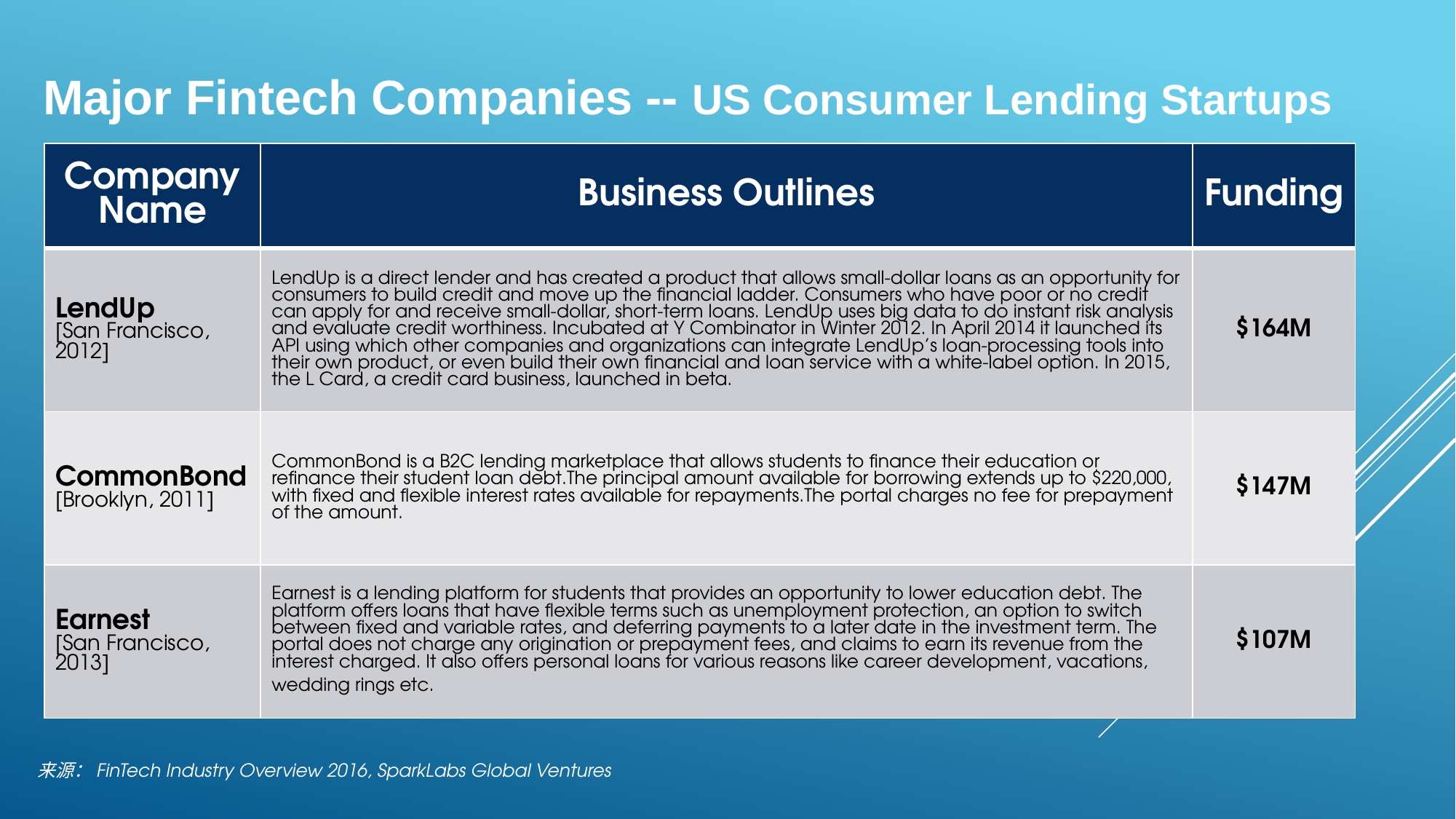

Major Fintech Companies -- US Consumer Lending Startups
| Company Name | Business Outlines | Funding |
| --- | --- | --- |
| LendUp [San Francisco, 2012] | LendUp is a direct lender and has created a product that allows small-dollar loans as an opportunity for consumers to build credit and move up the ﬁnancial ladder. Consumers who have poor or no credit can apply for and receive small-dollar, short-term loans. LendUp uses big data to do instant risk analysis and evaluate credit worthiness. Incubated at Y Combinator in Winter 2012. In April 2014 it launched its API using which other companies and organizations can integrate LendUp’s loan-processing tools into their own product, or even build their own ﬁnancial and loan service with a white-label option. In 2015, the L Card, a credit card business, launched in beta. | $164M |
| CommonBond [Brooklyn, 2011] | CommonBond is a B2C lending marketplace that allows students to ﬁnance their education or reﬁnance their student loan debt.The principal amount available for borrowing extends up to $220,000, with ﬁxed and ﬂexible interest rates available for repayments.The portal charges no fee for prepayment of the amount. | $147M |
| Earnest [San Francisco, 2013] | Earnest is a lending platform for students that provides an opportunity to lower education debt. The platform offers loans that have ﬂexible terms such as unemployment protection, an option to switch between ﬁxed and variable rates, and deferring payments to a later date in the investment term. The portal does not charge any origination or prepayment fees, and claims to earn its revenue from the interest charged. It also offers personal loans for various reasons like career development, vacations, wedding rings etc. | $107M |
来源：FinTech Industry Overview 2016, SparkLabs Global Ventures